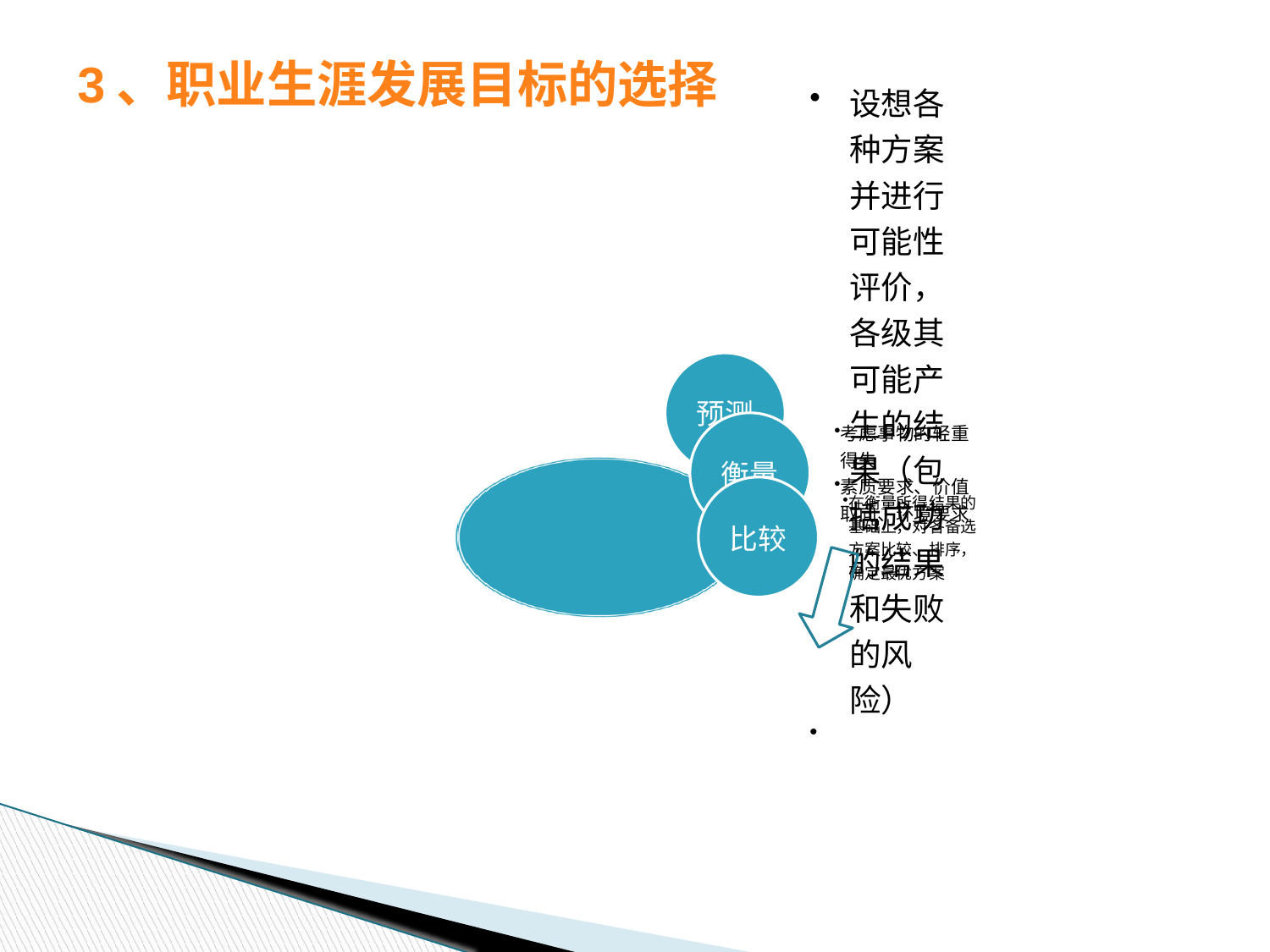

# 3、职业生涯发展目标的选择
预测
衡量
考虑事物的轻重得失
比较
三部决策分析法